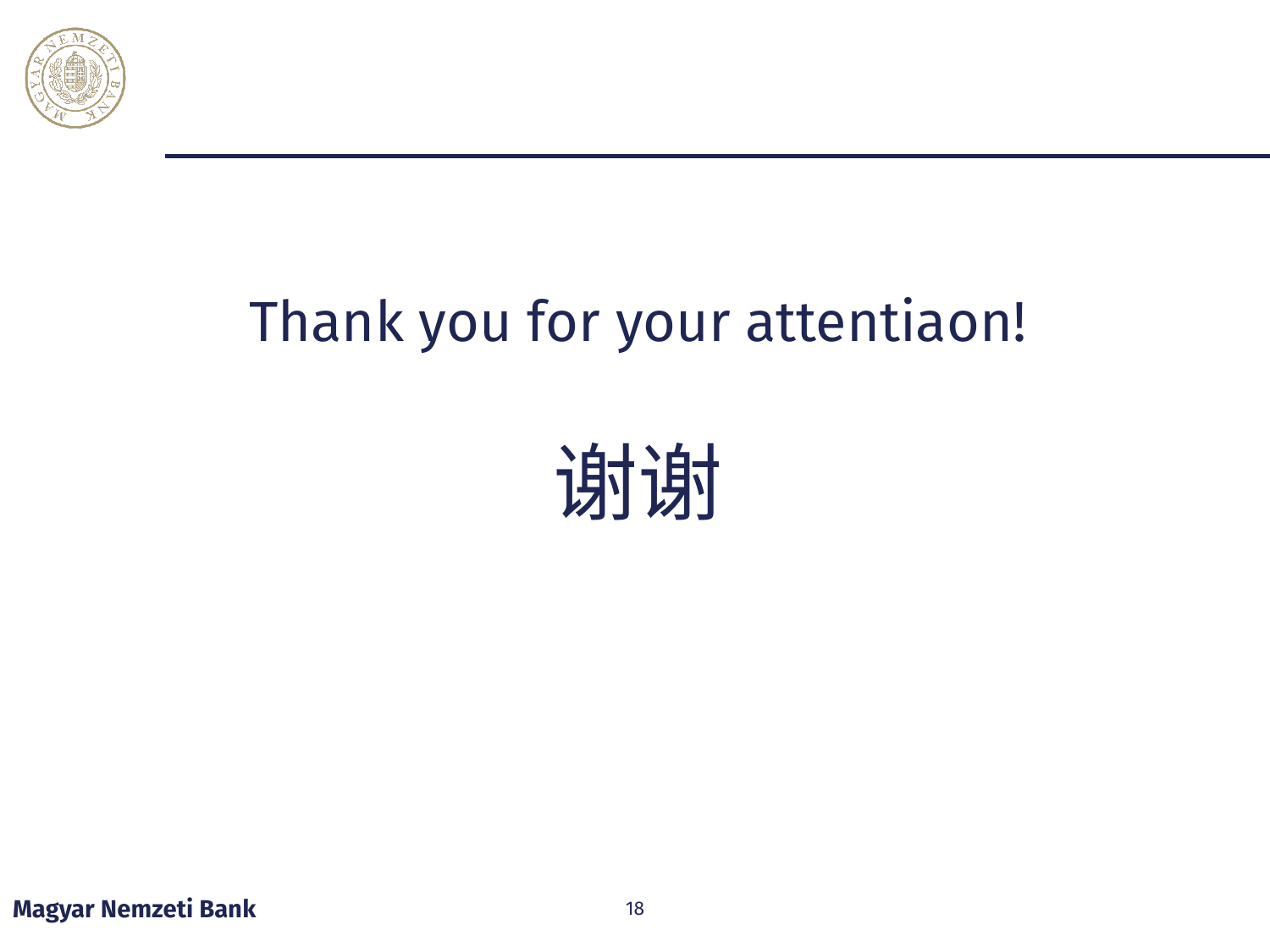

Thank you for your attentiaon!

谢谢

Magyar Nemzeti Bank
18